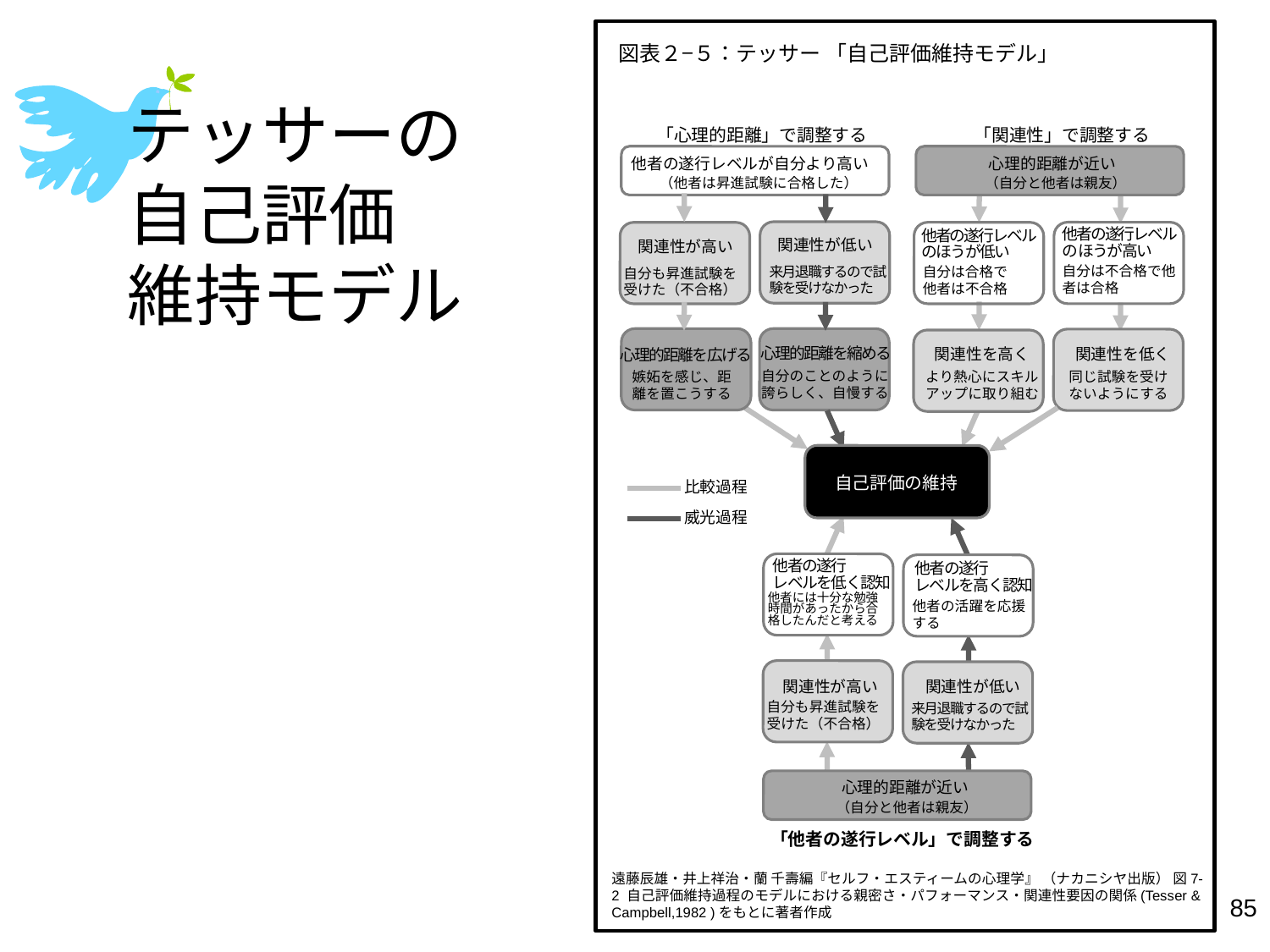

図表２−５：テッサー 「自己評価維持モデル」
# テッサーの 自己評価 維持モデル
「関連性」で調整する
「心理的距離」で調整する
心理的距離が近い
他者の遂行レベルが自分より高い

（自分と他者は親友）
（他者は昇進試験に合格した）
他者の遂行レベル
のほうが高い
他者の遂行レベル
のほうが低い

関連性が低い
関連性が高い

自分は不合格で他者は合格
来月退職するので試験を受けなかった
自分は合格で
他者は不合格
自分も昇進試験を受けた（不合格）

心理的距離を縮める
関連性を高く
関連性を低く
心理的距離を広げる
自分のことのように誇らしく、自慢する
嫉妬を感じ、距離を置こうする
より熱心にスキルアップに取り組む
同じ試験を受けないようにする

自己評価の維持
比較過程
威光過程
他者の遂行
レベルを低く認知

他者の遂行
レベルを高く認知

他者には十分な勉強時間があったから合格したんだと考える
他者の活躍を応援する

関連性が高い
関連性が低い
自分も昇進試験を受けた（不合格）
来月退職するので試験を受けなかった
心理的距離が近い

（自分と他者は親友）
「他者の遂行レベル」で調整する
遠藤辰雄・井上祥治・蘭 千壽編『セルフ・エスティームの心理学』 （ナカニシヤ出版） 図7-2 自己評価維持過程のモデルにおける親密さ・パフォーマンス・関連性要因の関係(Tesser & Campbell,1982 )をもとに著者作成
85